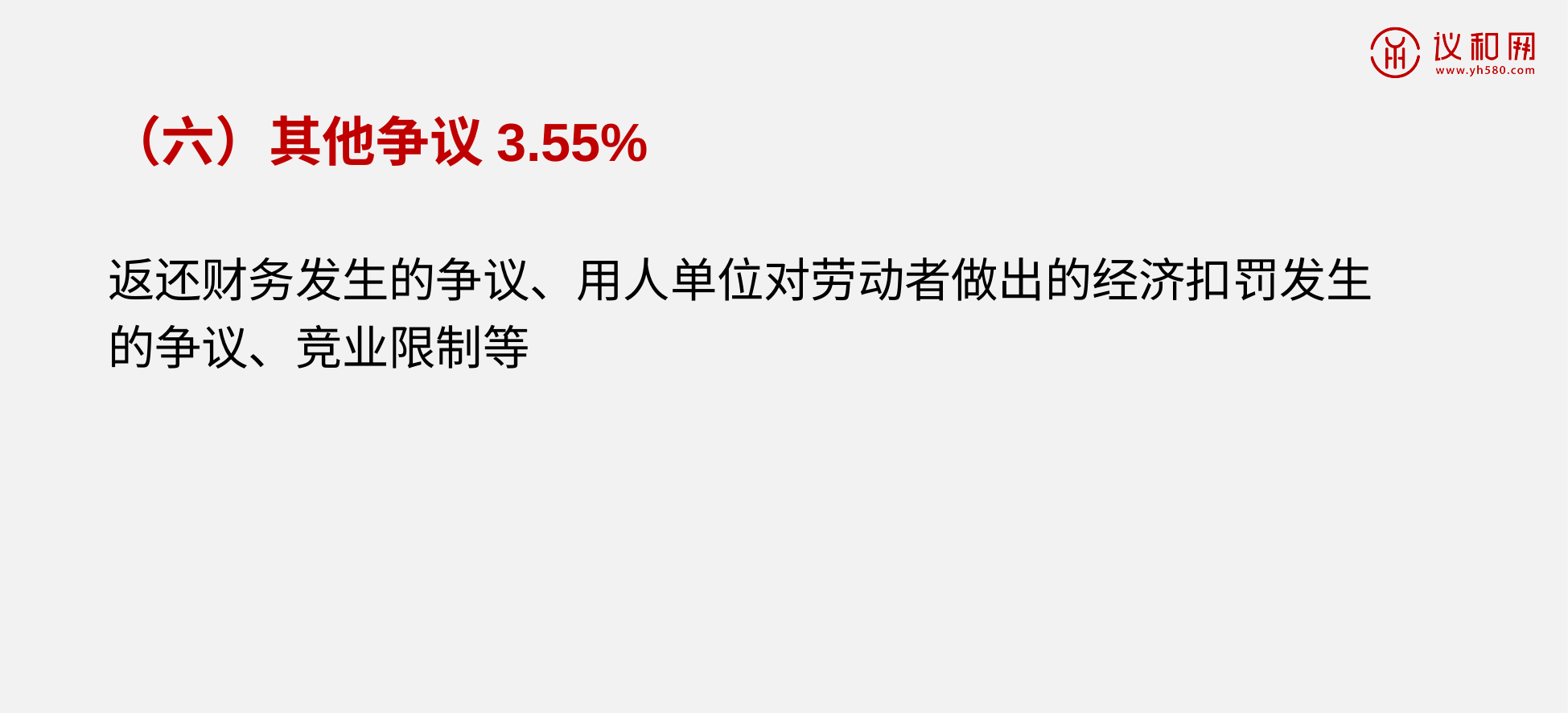

（六）其他争议3.55%

返还财务发生的争议、用人单位对劳动者做出的经济扣罚发生的争议、竞业限制等